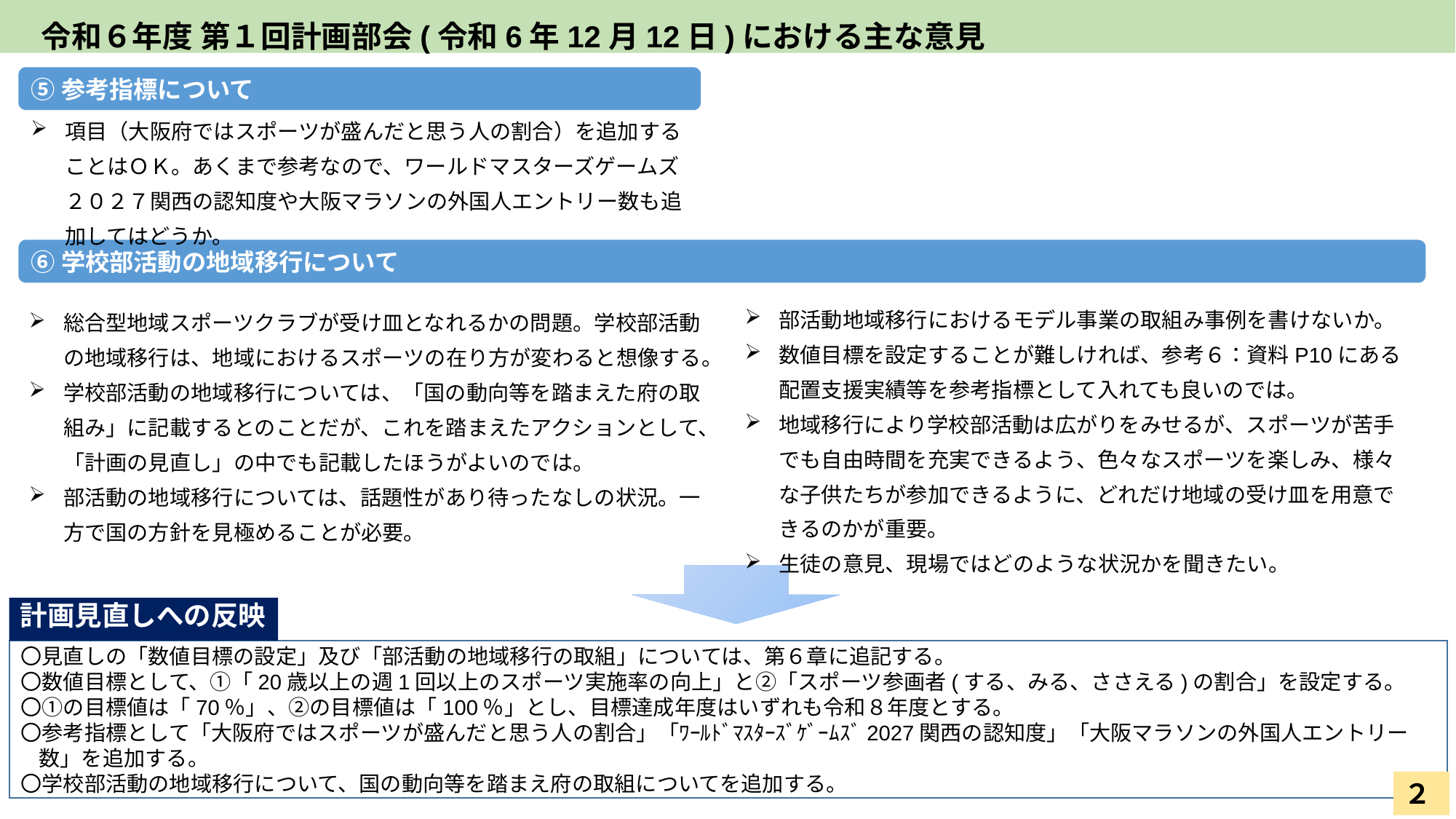

# 令和６年度 第１回計画部会(令和6年12月12日)における主な意見
⑤参考指標について
項目（大阪府ではスポーツが盛んだと思う人の割合）を追加することはＯＫ。あくまで参考なので、ワールドマスターズゲームズ２０２７関西の認知度や大阪マラソンの外国人エントリー数も追加してはどうか。
⑥学校部活動の地域移行について
部活動地域移行におけるモデル事業の取組み事例を書けないか。
数値目標を設定することが難しければ、参考６：資料P10にある配置支援実績等を参考指標として入れても良いのでは。
地域移行により学校部活動は広がりをみせるが、スポーツが苦手でも自由時間を充実できるよう、色々なスポーツを楽しみ、様々な子供たちが参加できるように、どれだけ地域の受け皿を用意できるのかが重要。
生徒の意見、現場ではどのような状況かを聞きたい。
総合型地域スポーツクラブが受け皿となれるかの問題。学校部活動の地域移行は、地域におけるスポーツの在り方が変わると想像する。
学校部活動の地域移行については、「国の動向等を踏まえた府の取組み」に記載するとのことだが、これを踏まえたアクションとして、「計画の見直し」の中でも記載したほうがよいのでは。
部活動の地域移行については、話題性があり待ったなしの状況。一方で国の方針を見極めることが必要。

計画見直しへの反映
〇見直しの「数値目標の設定」及び「部活動の地域移行の取組」については、第６章に追記する。
〇数値目標として、①「20歳以上の週1回以上のスポーツ実施率の向上」と②「スポーツ参画者(する、みる、ささえる)の割合」を設定する。
〇①の目標値は「70％」、②の目標値は「100％」とし、目標達成年度はいずれも令和８年度とする。
〇参考指標として「大阪府ではスポーツが盛んだと思う人の割合」「ﾜｰﾙﾄﾞﾏｽﾀｰｽﾞｹﾞｰﾑｽﾞ2027関西の認知度」「大阪マラソンの外国人エントリー数」を追加する。
〇学校部活動の地域移行について、国の動向等を踏まえ府の取組についてを追加する。
2
２